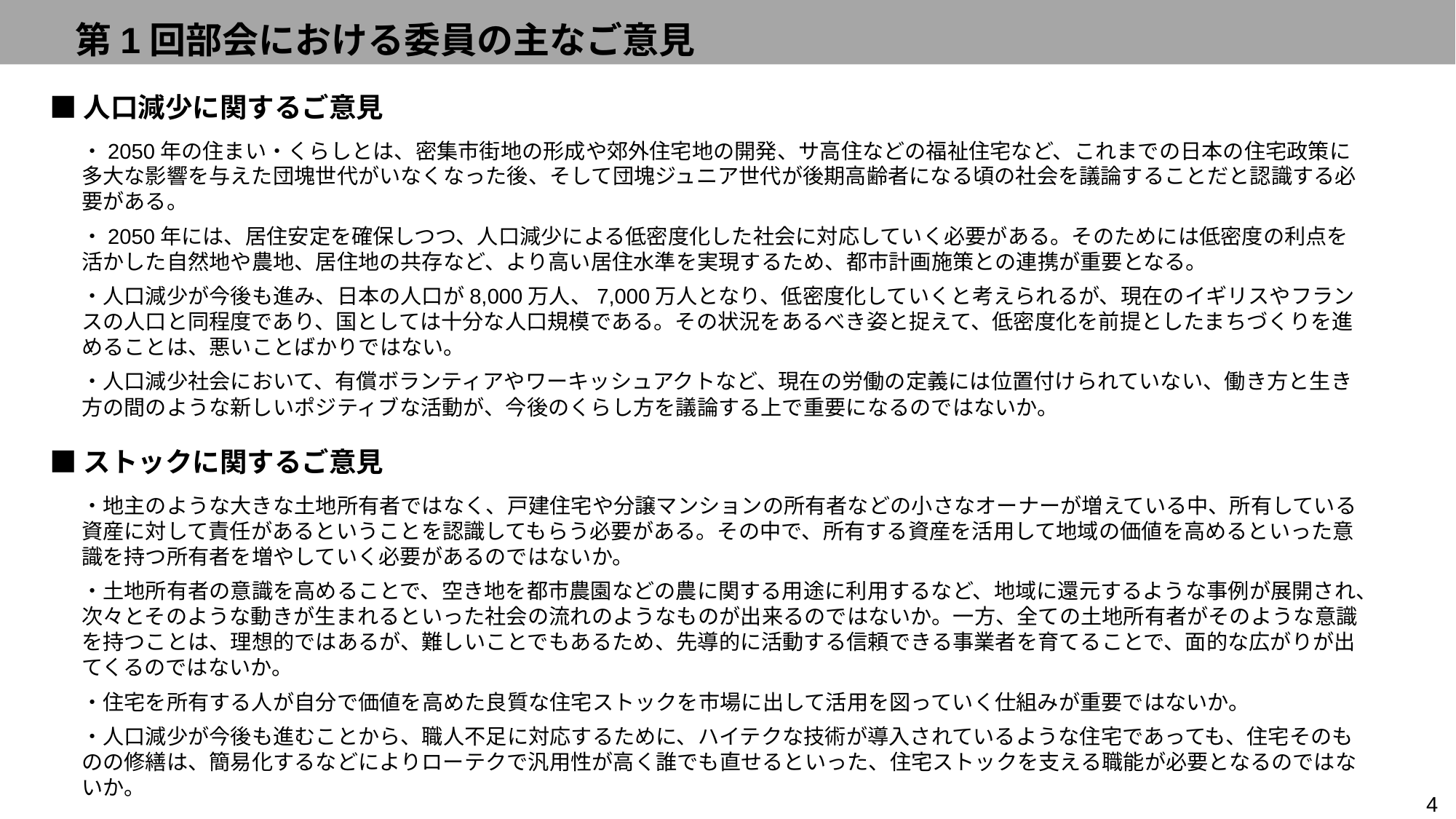

第1回部会における委員の主なご意見
■人口減少に関するご意見

・2050年の住まい・くらしとは、密集市街地の形成や郊外住宅地の開発、サ高住などの福祉住宅など、これまでの日本の住宅政策に多大な影響を与えた団塊世代がいなくなった後、そして団塊ジュニア世代が後期高齢者になる頃の社会を議論することだと認識する必要がある。

・2050年には、居住安定を確保しつつ、人口減少による低密度化した社会に対応していく必要がある。そのためには低密度の利点を活かした自然地や農地、居住地の共存など、より高い居住水準を実現するため、都市計画施策との連携が重要となる。

・人口減少が今後も進み、日本の人口が8,000万人、7,000万人となり、低密度化していくと考えられるが、現在のイギリスやフランスの人口と同程度であり、国としては十分な人口規模である。その状況をあるべき姿と捉えて、低密度化を前提としたまちづくりを進めることは、悪いことばかりではない。

・人口減少社会において、有償ボランティアやワーキッシュアクトなど、現在の労働の定義には位置付けられていない、働き方と生き方の間のような新しいポジティブな活動が、今後のくらし方を議論する上で重要になるのではないか。
■ストックに関するご意見

・地主のような大きな土地所有者ではなく、戸建住宅や分譲マンションの所有者などの小さなオーナーが増えている中、所有している資産に対して責任があるということを認識してもらう必要がある。その中で、所有する資産を活用して地域の価値を高めるといった意識を持つ所有者を増やしていく必要があるのではないか。

・土地所有者の意識を高めることで、空き地を都市農園などの農に関する用途に利用するなど、地域に還元するような事例が展開され、次々とそのような動きが生まれるといった社会の流れのようなものが出来るのではないか。一方、全ての土地所有者がそのような意識を持つことは、理想的ではあるが、難しいことでもあるため、先導的に活動する信頼できる事業者を育てることで、面的な広がりが出てくるのではないか。

・住宅を所有する人が自分で価値を高めた良質な住宅ストックを市場に出して活用を図っていく仕組みが重要ではないか。

・人口減少が今後も進むことから、職人不足に対応するために、ハイテクな技術が導入されているような住宅であっても、住宅そのものの修繕は、簡易化するなどによりローテクで汎用性が高く誰でも直せるといった、住宅ストックを支える職能が必要となるのではないか。
4